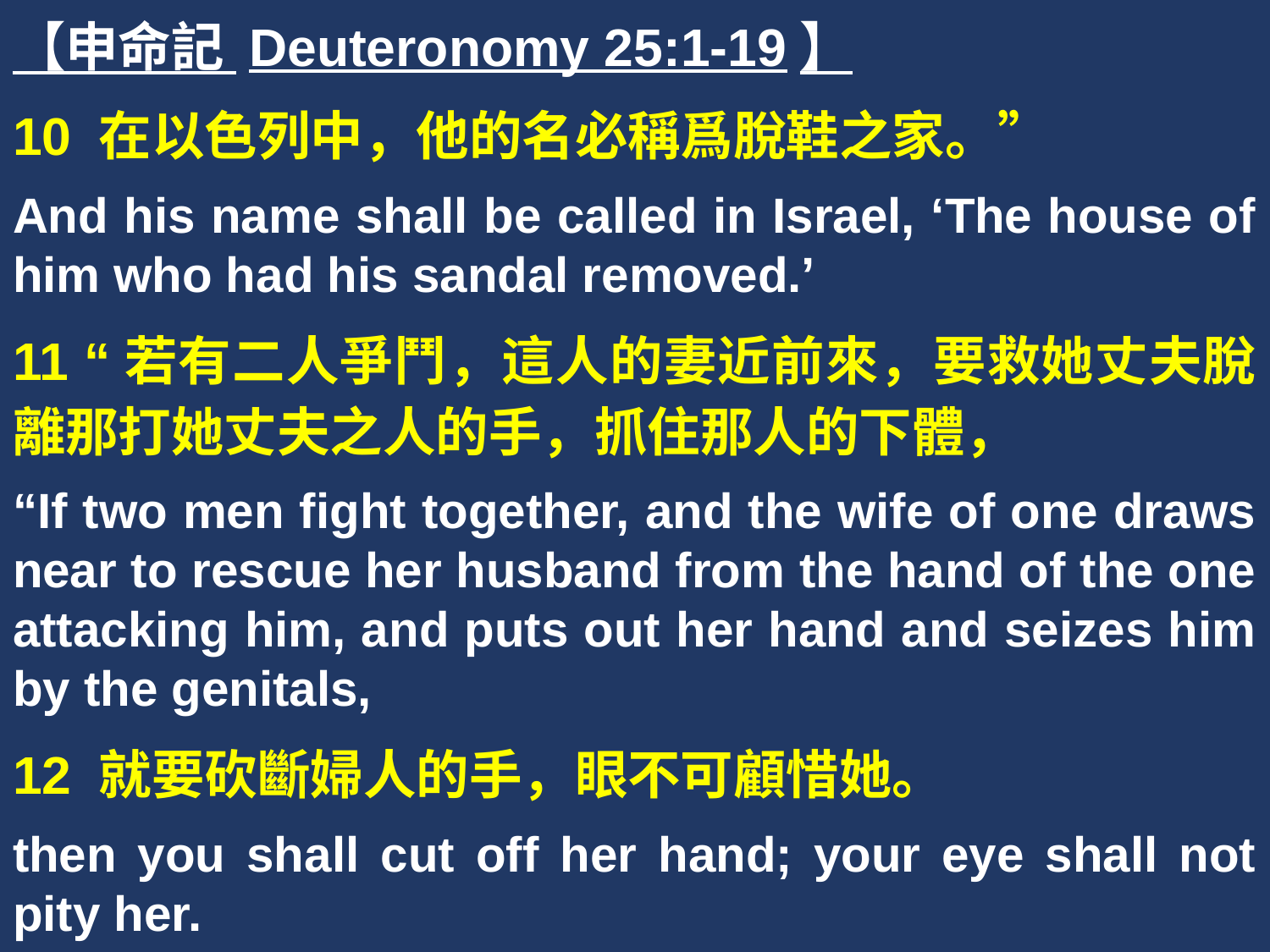

【申命記 Deuteronomy 25:1-19】
10 在以色列中，他的名必稱爲脫鞋之家。”
And his name shall be called in Israel, ‘The house of him who had his sandal removed.’
11 “若有二人爭鬥，這人的妻近前來，要救她丈夫脫離那打她丈夫之人的手，抓住那人的下體，
“If two men fight together, and the wife of one draws near to rescue her husband from the hand of the one attacking him, and puts out her hand and seizes him by the genitals,
12 就要砍斷婦人的手，眼不可顧惜她。
then you shall cut off her hand; your eye shall not pity her.